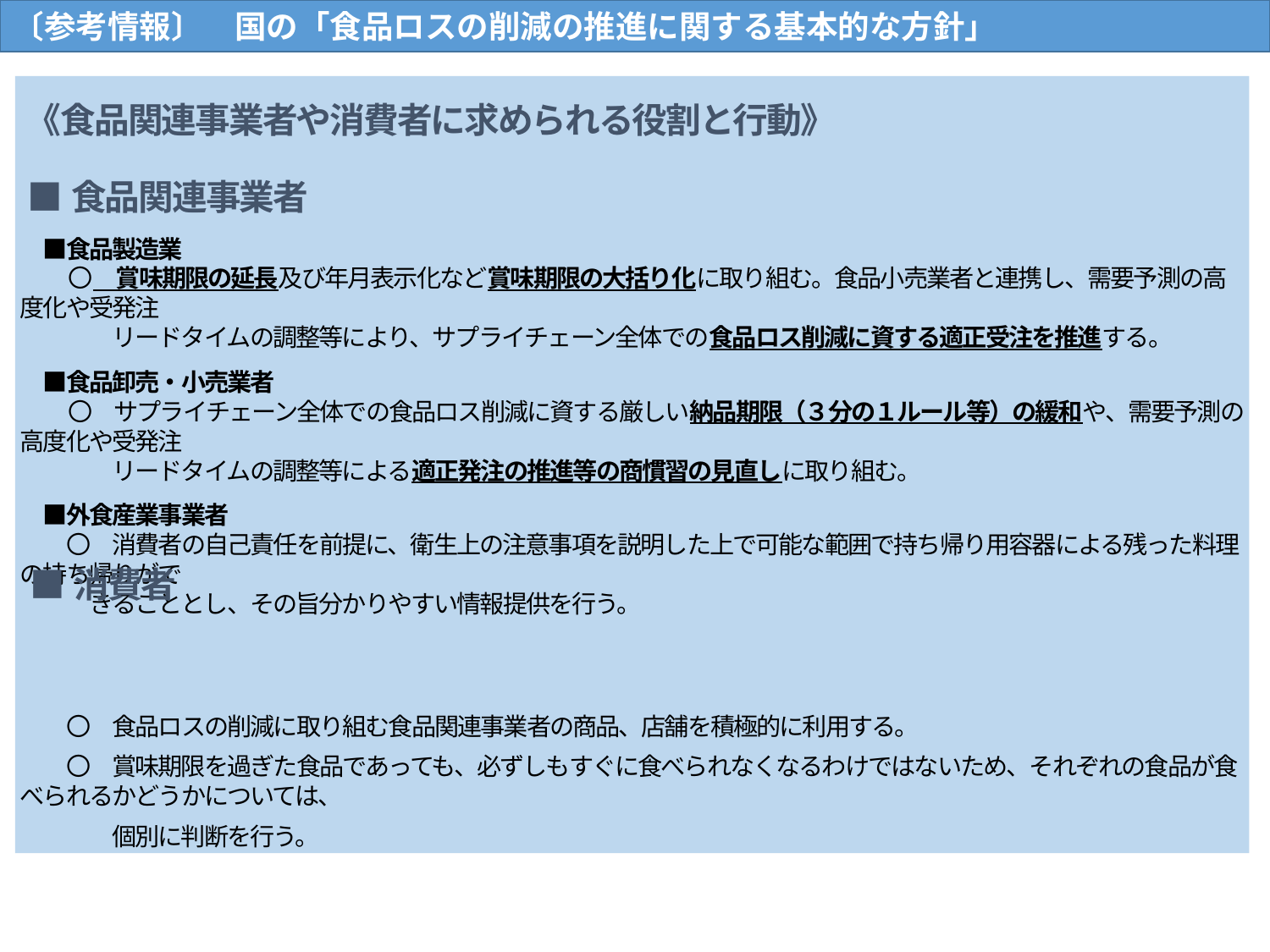

〔参考情報〕　国の「食品ロスの削減の推進に関する基本的な方針」
7

　■食品製造業
　　〇　賞味期限の延長及び年月表示化など賞味期限の大括り化に取り組む。食品小売業者と連携し、需要予測の高度化や受発注
　　　　リードタイムの調整等により、サプライチェーン全体での食品ロス削減に資する適正受注を推進する。
　■食品卸売・小売業者
　　〇　サプライチェーン全体での食品ロス削減に資する厳しい納品期限（３分の１ルール等）の緩和や、需要予測の高度化や受発注
　　　　リードタイムの調整等による適正発注の推進等の商慣習の見直しに取り組む。
　■外食産業事業者
　　〇　消費者の自己責任を前提に、衛生上の注意事項を説明した上で可能な範囲で持ち帰り用容器による残った料理の持ち帰りがで
　　　きることとし、その旨分かりやすい情報提供を行う。

　　〇　食品ロスの削減に取り組む食品関連事業者の商品、店舗を積極的に利用する。
　　〇　賞味期限を過ぎた食品であっても、必ずしもすぐに食べられなくなるわけではないため、それぞれの食品が食べられるかどうかについては、
　　　　個別に判断を行う。

《食品関連事業者や消費者に求められる役割と行動》
■食品関連事業者
■消費者